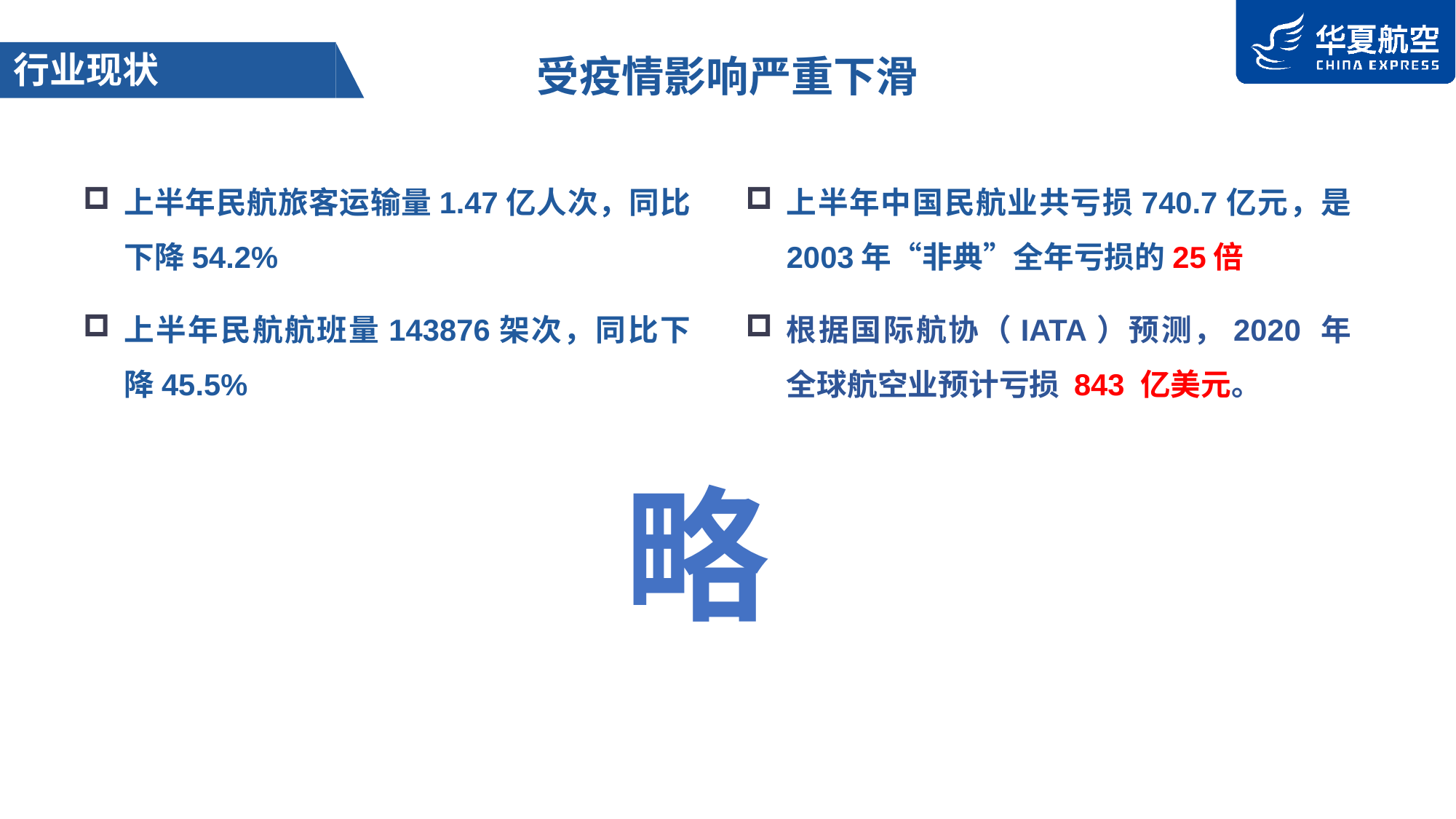

受疫情影响严重下滑
行业现状
上半年民航旅客运输量1.47亿人次，同比下降54.2%
上半年民航航班量143876架次，同比下降45.5%
上半年中国民航业共亏损740.7亿元，是 2003年“非典”全年亏损的25倍
根据国际航协（IATA）预测，2020 年全球航空业预计亏损 843 亿美元。
略